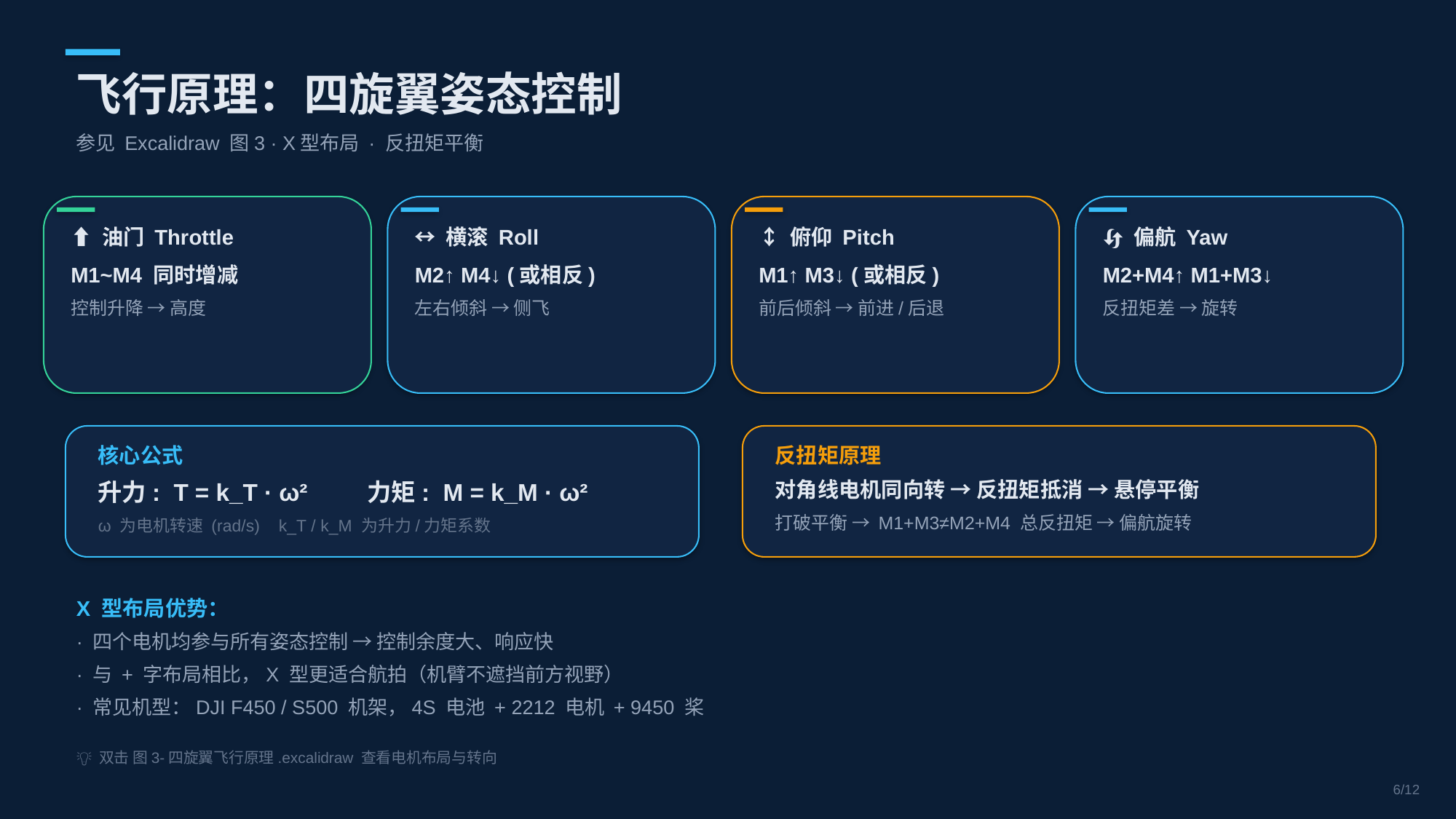

飞行原理：四旋翼姿态控制
参见 Excalidraw 图3 · X型布局 · 反扭矩平衡

⬆ 油门 Throttle
↔ 横滚 Roll
↕ 俯仰 Pitch
🔄 偏航 Yaw
M1~M4 同时增减
控制升降 → 高度
M2↑ M4↓ (或相反)
左右倾斜 → 侧飞
M1↑ M3↓ (或相反)
前后倾斜 → 前进/后退
M2+M4↑ M1+M3↓
反扭矩差 → 旋转

核心公式
升力:  T = k_T · ω²        力矩:  M = k_M · ω²
ω 为电机转速 (rad/s)    k_T / k_M 为升力/力矩系数
反扭矩原理
对角线电机同向转 → 反扭矩抵消 → 悬停平衡
打破平衡 → M1+M3≠M2+M4 总反扭矩 → 偏航旋转
X 型布局优势：
· 四个电机均参与所有姿态控制 → 控制余度大、响应快
· 与 + 字布局相比，X 型更适合航拍（机臂不遮挡前方视野）
· 常见机型：DJI F450 / S500 机架，4S 电池 + 2212 电机 + 9450 桨
💡 双击 图3-四旋翼飞行原理.excalidraw 查看电机布局与转向
6/12